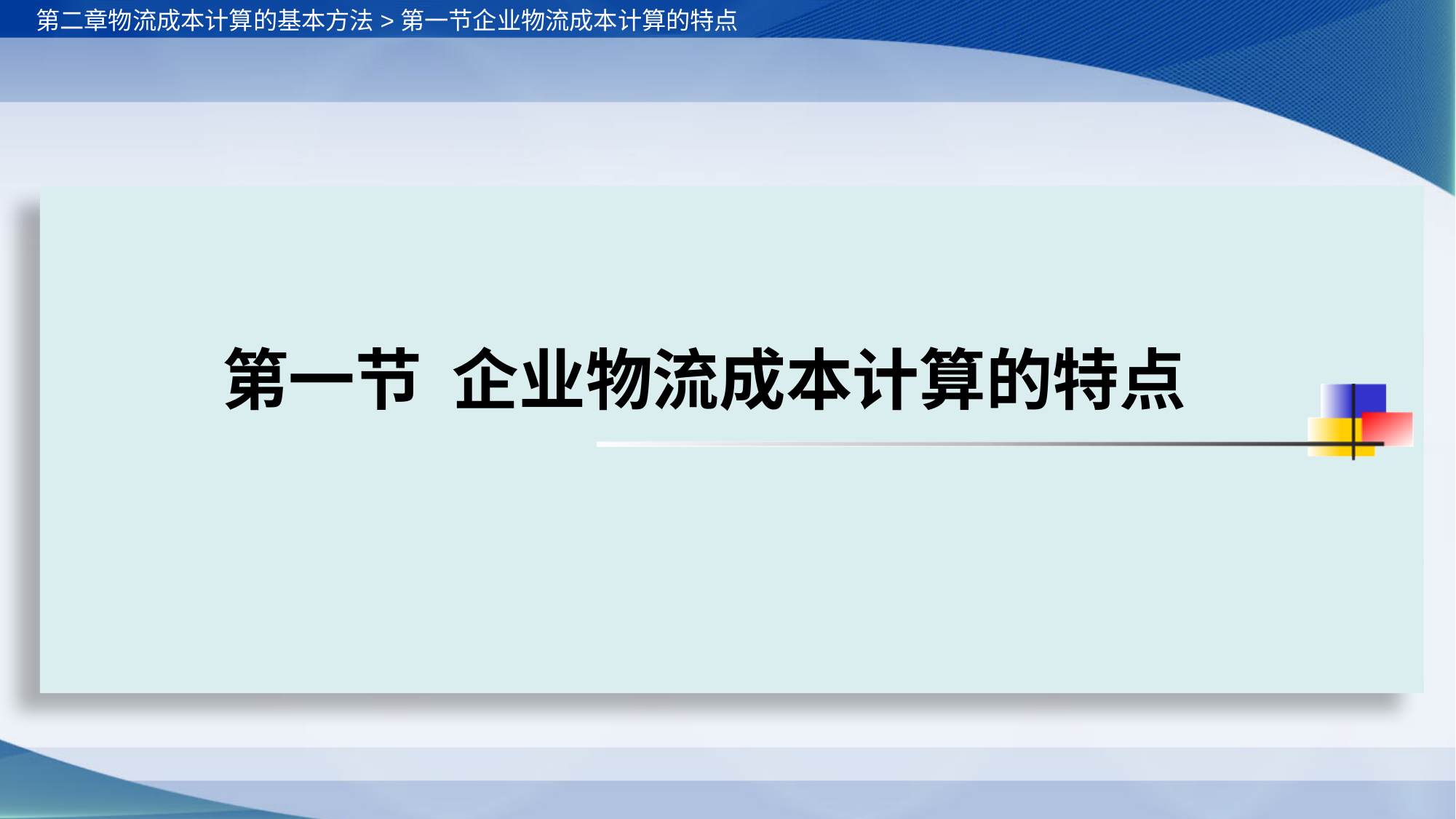

第二章物流成本计算的基本方法>第一节企业物流成本计算的特点
# 第一节  企业物流成本计算的特点